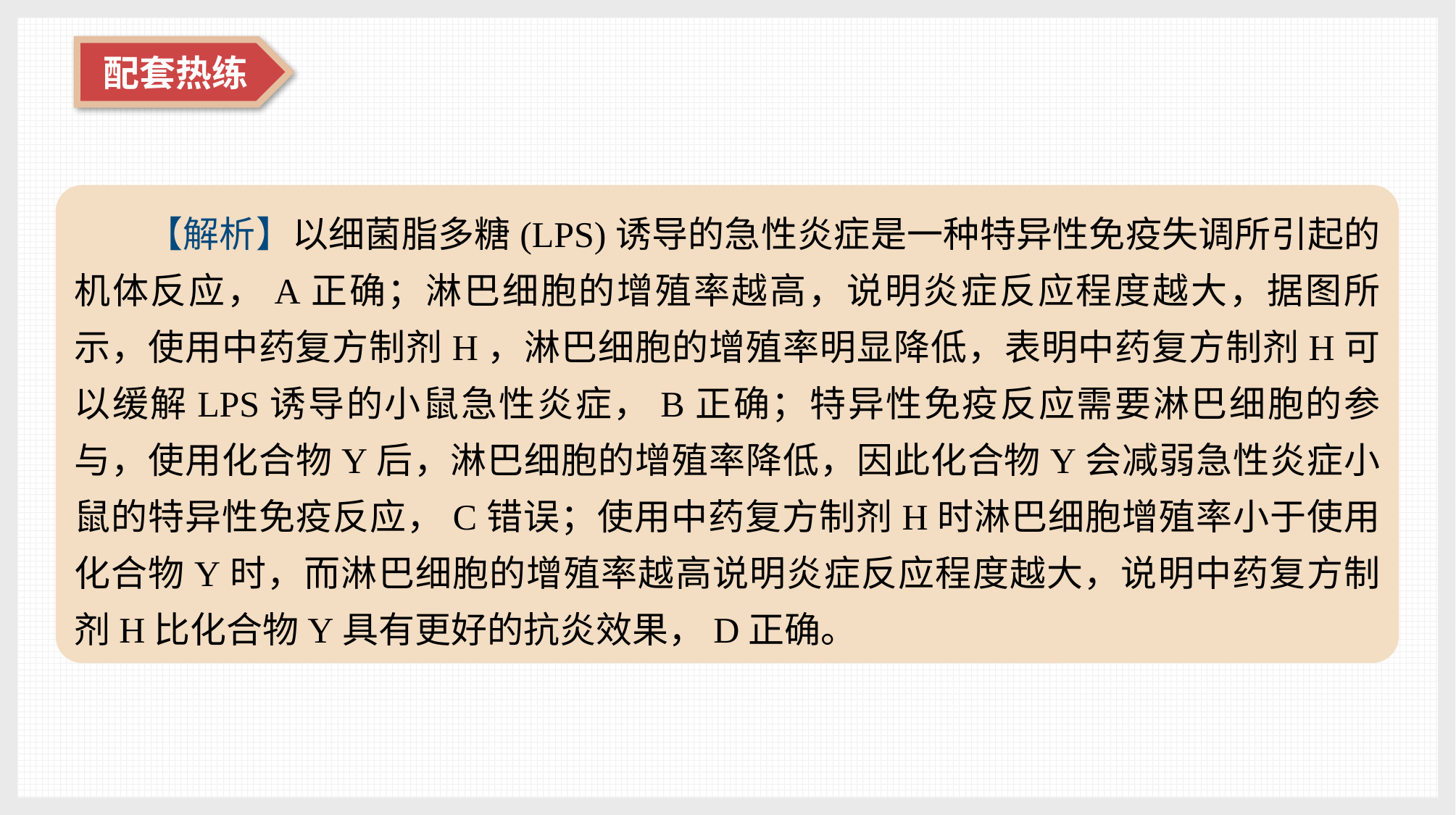

【解析】以细菌脂多糖(LPS)诱导的急性炎症是一种特异性免疫失调所引起的机体反应，A正确；淋巴细胞的增殖率越高，说明炎症反应程度越大，据图所示，使用中药复方制剂H，淋巴细胞的增殖率明显降低，表明中药复方制剂H可以缓解LPS诱导的小鼠急性炎症，B正确；特异性免疫反应需要淋巴细胞的参与，使用化合物Y后，淋巴细胞的增殖率降低，因此化合物Y会减弱急性炎症小鼠的特异性免疫反应，C错误；使用中药复方制剂H时淋巴细胞增殖率小于使用化合物Y时，而淋巴细胞的增殖率越高说明炎症反应程度越大，说明中药复方制剂H比化合物Y具有更好的抗炎效果，D正确。